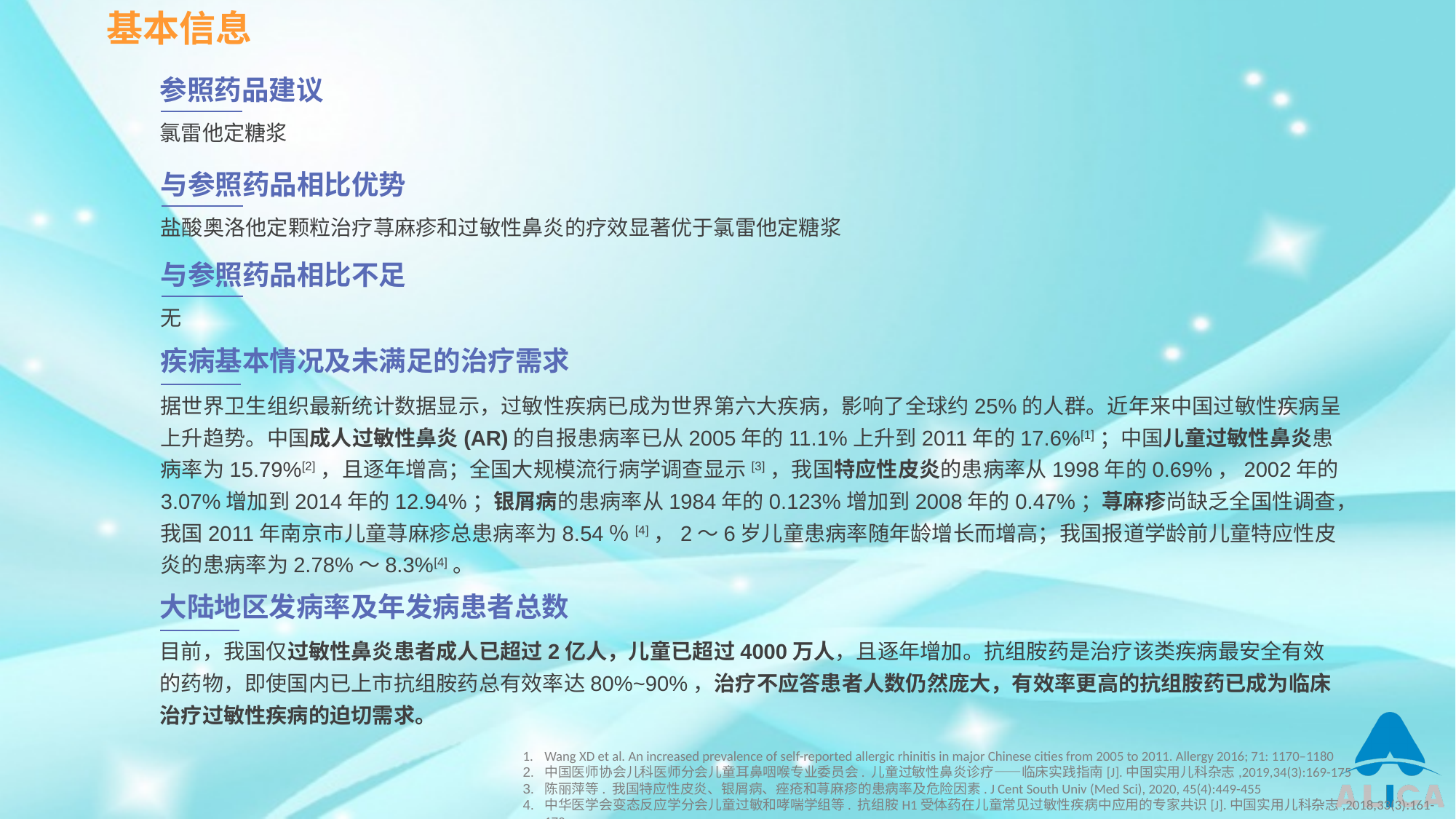

基本信息
参照药品建议
氯雷他定糖浆
与参照药品相比优势
盐酸奥洛他定颗粒治疗荨麻疹和过敏性鼻炎的疗效显著优于氯雷他定糖浆
与参照药品相比不足
无
疾病基本情况及未满足的治疗需求
据世界卫生组织最新统计数据显示，过敏性疾病已成为世界第六大疾病，影响了全球约25%的人群。近年来中国过敏性疾病呈上升趋势。中国成人过敏性鼻炎(AR)的自报患病率已从2005年的11.1%上升到2011年的17.6%[1]；中国儿童过敏性鼻炎患病率为15.79%[2]，且逐年增高；全国大规模流行病学调查显示[3]，我国特应性皮炎的患病率从1998年的0.69%，2002年的3.07%增加到2014年的12.94%；银屑病的患病率从1984年的0.123%增加到2008年的0.47%；荨麻疹尚缺乏全国性调查，我国2011年南京市儿童荨麻疹总患病率为8.54％[4]，2～6岁儿童患病率随年龄增长而增高；我国报道学龄前儿童特应性皮炎的患病率为2.78%～8.3%[4]。
大陆地区发病率及年发病患者总数
目前，我国仅过敏性鼻炎患者成人已超过2亿人，儿童已超过4000万人，且逐年增加。抗组胺药是治疗该类疾病最安全有效的药物，即使国内已上市抗组胺药总有效率达80%~90%，治疗不应答患者人数仍然庞大，有效率更高的抗组胺药已成为临床治疗过敏性疾病的迫切需求。
Wang XD et al. An increased prevalence of self-reported allergic rhinitis in major Chinese cities from 2005 to 2011. Allergy 2016; 71: 1170–1180
中国医师协会儿科医师分会儿童耳鼻咽喉专业委员会. 儿童过敏性鼻炎诊疗——临床实践指南[J].中国实用儿科杂志,2019,34(3):169-175
陈丽萍等. 我国特应性皮炎、银屑病、痤疮和荨麻疹的患病率及危险因素. J Cent South Univ (Med Sci), 2020, 45(4):449-455
中华医学会变态反应学分会儿童过敏和哮喘学组等. 抗组胺H1受体药在儿童常见过敏性疾病中应用的专家共识[J].中国实用儿科杂志,2018,33(3):161-170